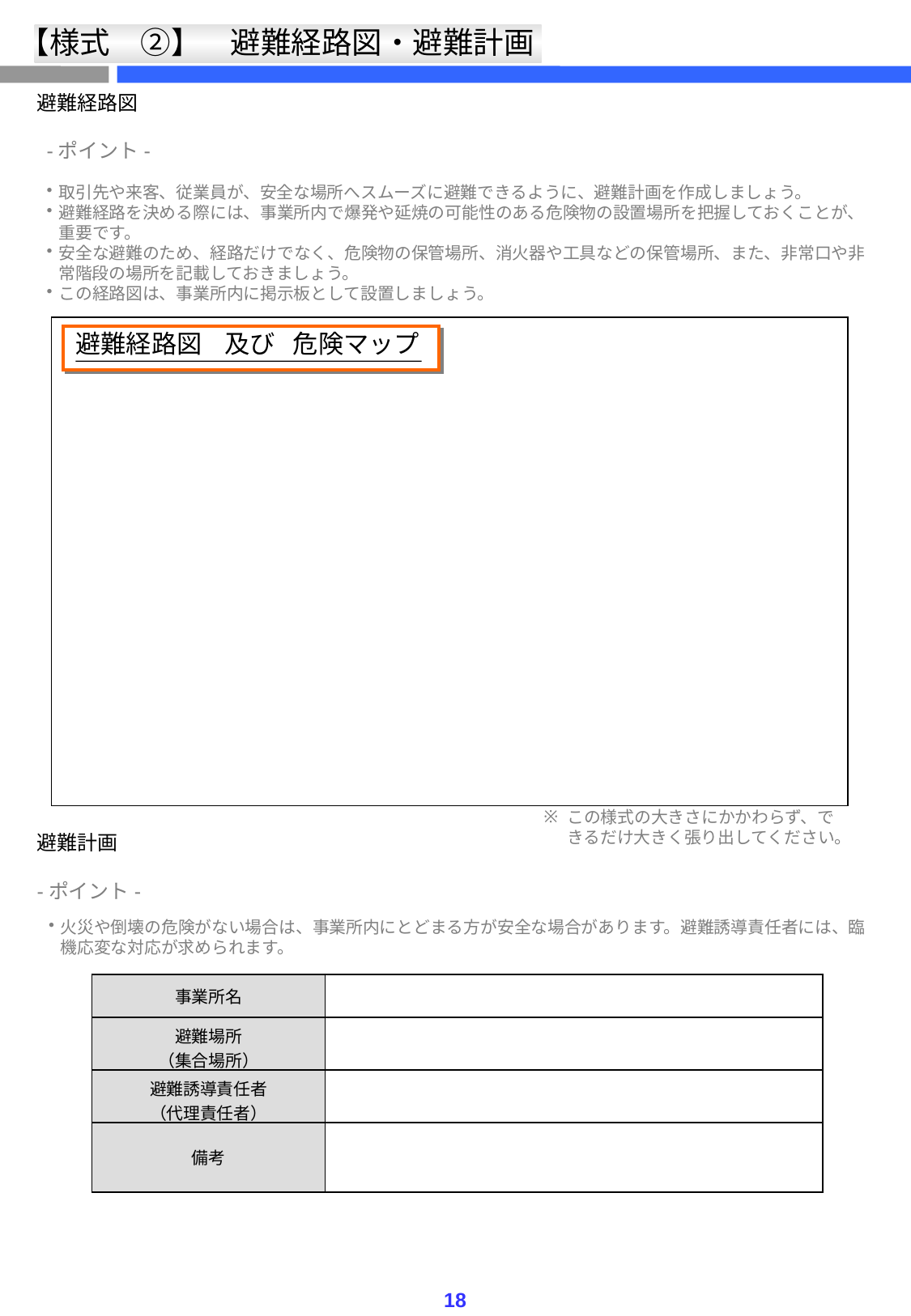

【様式　②】
避難経路図・避難計画

避難経路図
-ポイント-

取引先や来客、従業員が、安全な場所へスムーズに避難できるように、避難計画を作成しましょう。
避難経路を決める際には、事業所内で爆発や延焼の可能性のある危険物の設置場所を把握しておくことが、重要です。
安全な避難のため、経路だけでなく、危険物の保管場所、消火器や工具などの保管場所、また、非常口や非常階段の場所を記載しておきましょう。
この経路図は、事業所内に掲示板として設置しましょう。

避難経路図
及び
危険マップ

避難図
及び
危険マップ

この様式の大きさにかかわらず、できるだけ大きく張り出してください。
避難計画
-ポイント-
火災や倒壊の危険がない場合は、事業所内にとどまる方が安全な場合があります。避難誘導責任者には、臨機応変な対応が求められます。
| 事業所名 |  |
| --- | --- |
| 避難場所 （集合場所） |  |
| 避難誘導責任者 （代理責任者） |  |
| 備考 |  |
18